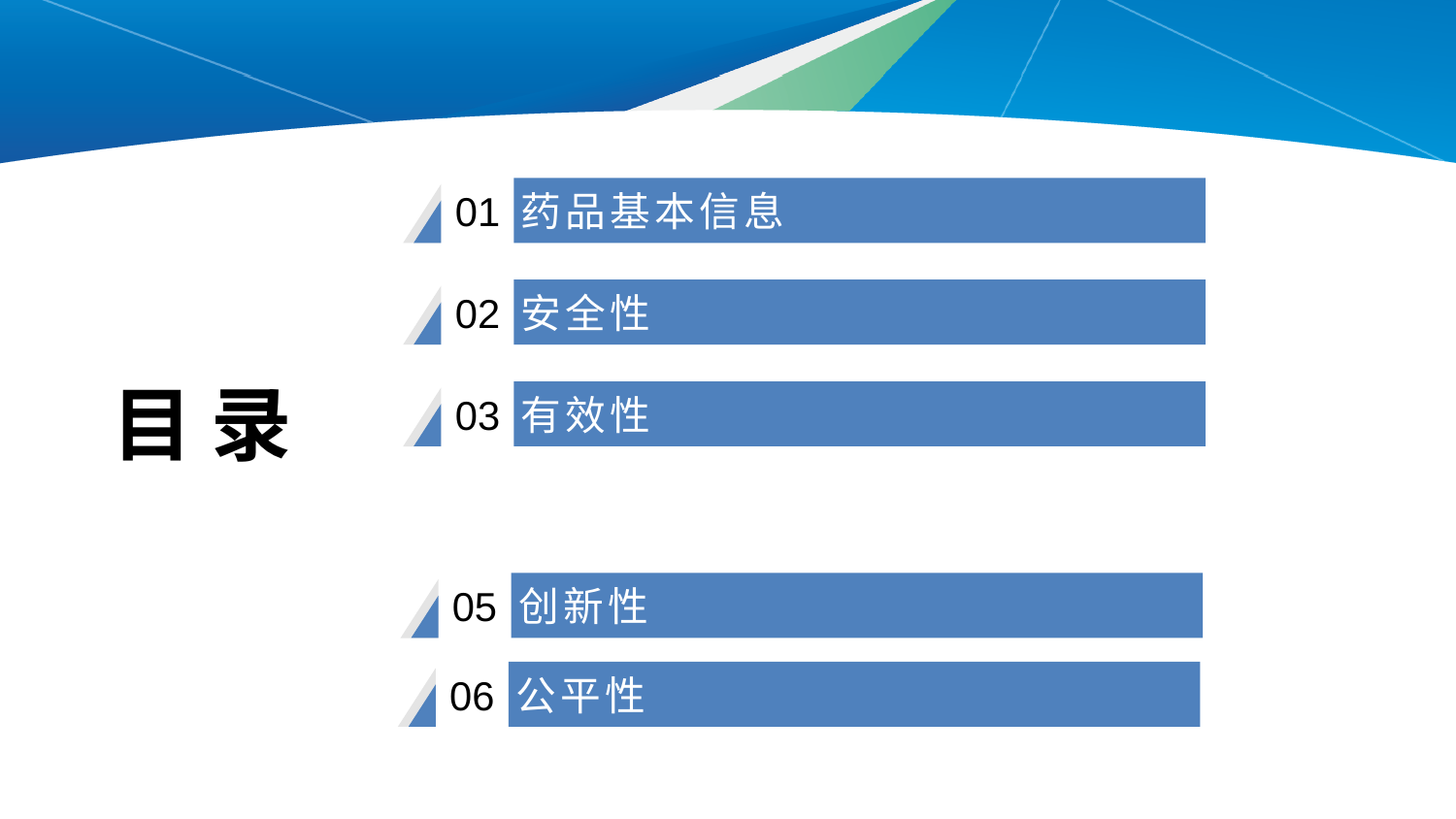

药品基本信息
01

安全性
02

03
有效性
目 录

创新性
05

公平性
06